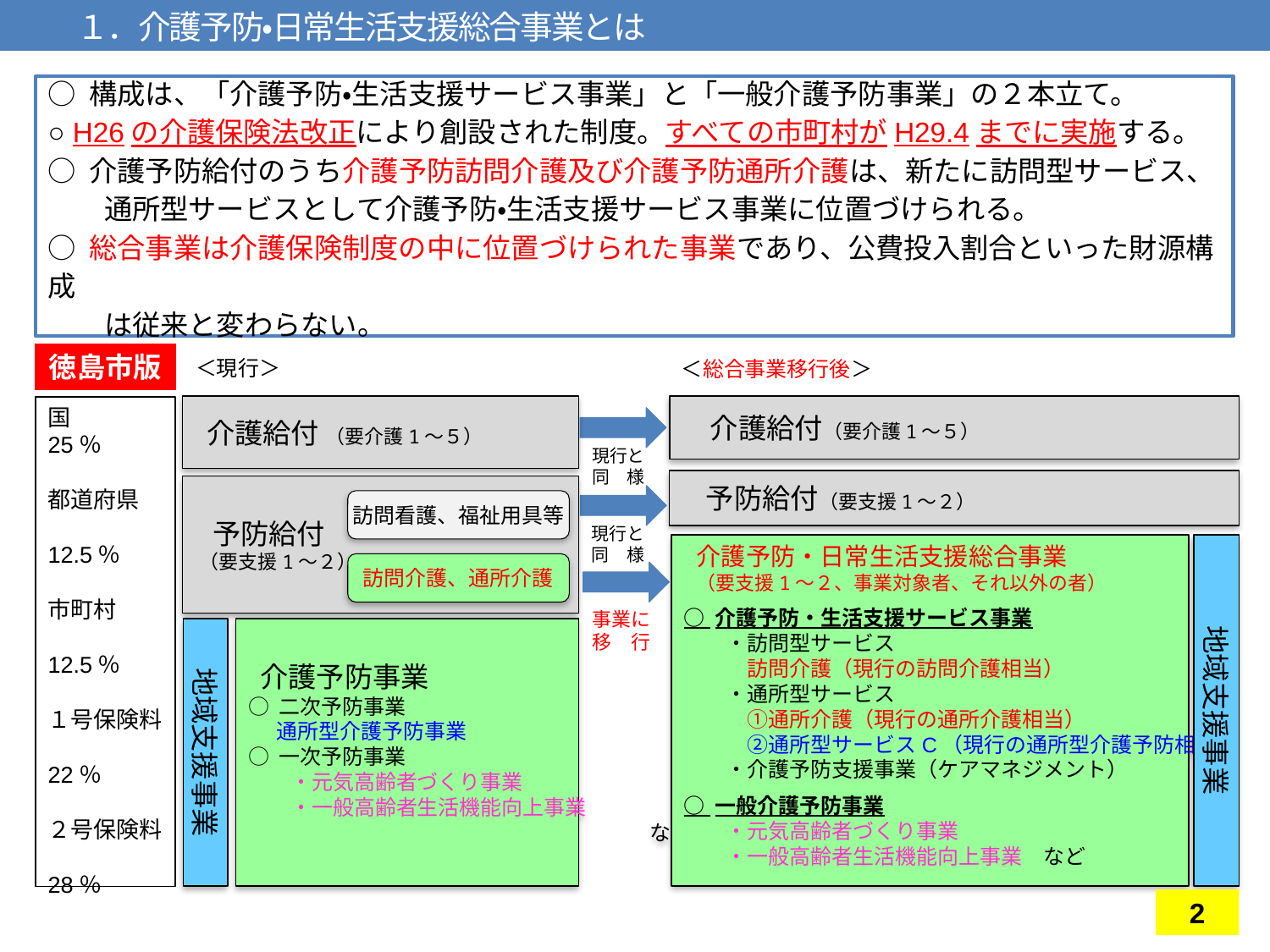

１．介護予防・日常生活支援総合事業とは
○ 構成は、「介護予防・生活支援サービス事業」と「一般介護予防事業」の２本立て。
○ H26の介護保険法改正により創設された制度。すべての市町村がH29.4までに実施する。
○ 介護予防給付のうち介護予防訪問介護及び介護予防通所介護は、新たに訪問型サービス、
　　通所型サービスとして介護予防・生活支援サービス事業に位置づけられる。
○ 総合事業は介護保険制度の中に位置づけられた事業であり、公費投入割合といった財源構成
　　は従来と変わらない。
徳島市版
　　　＜現行＞
＜総合事業移行後＞
介護給付 （要介護1～５）
 予防給付
（要支援1～２）
訪問看護、福祉用具等
訪問介護、通所介護
地域支援事業
介護予防事業
○ 二次予防事業
     通所型介護予防事業
○ 一次予防事業
　　・元気高齢者づくり事業
　　・一般高齢者生活機能向上事業
　　　　　　　　　　　　　　　　　　　など
　介護給付（要介護1～５）
予防給付（要支援1～２）
介護予防・日常生活支援総合事業
（要支援1～２、事業対象者、それ以外の者）
○ 介護予防・生活支援サービス事業
　　・訪問型サービス
　　　訪問介護（現行の訪問介護相当）
　　・通所型サービス
　　　①通所介護（現行の通所介護相当）
　　　②通所型サービスC（現行の通所型介護予防相当）
　　・介護予防支援事業（ケアマネジメント）
○ 一般介護予防事業
　　・元気高齢者づくり事業
　　・一般高齢者生活機能向上事業　など
地域支援事業
財源構成

国　　  25％

都道府県
　　　12.5％

市町村
　　  12.5％

１号保険料
　　　　22％

２号保険料
　　　　28％

現行と
同　様

現行と
同　様

事業に
移　行
2